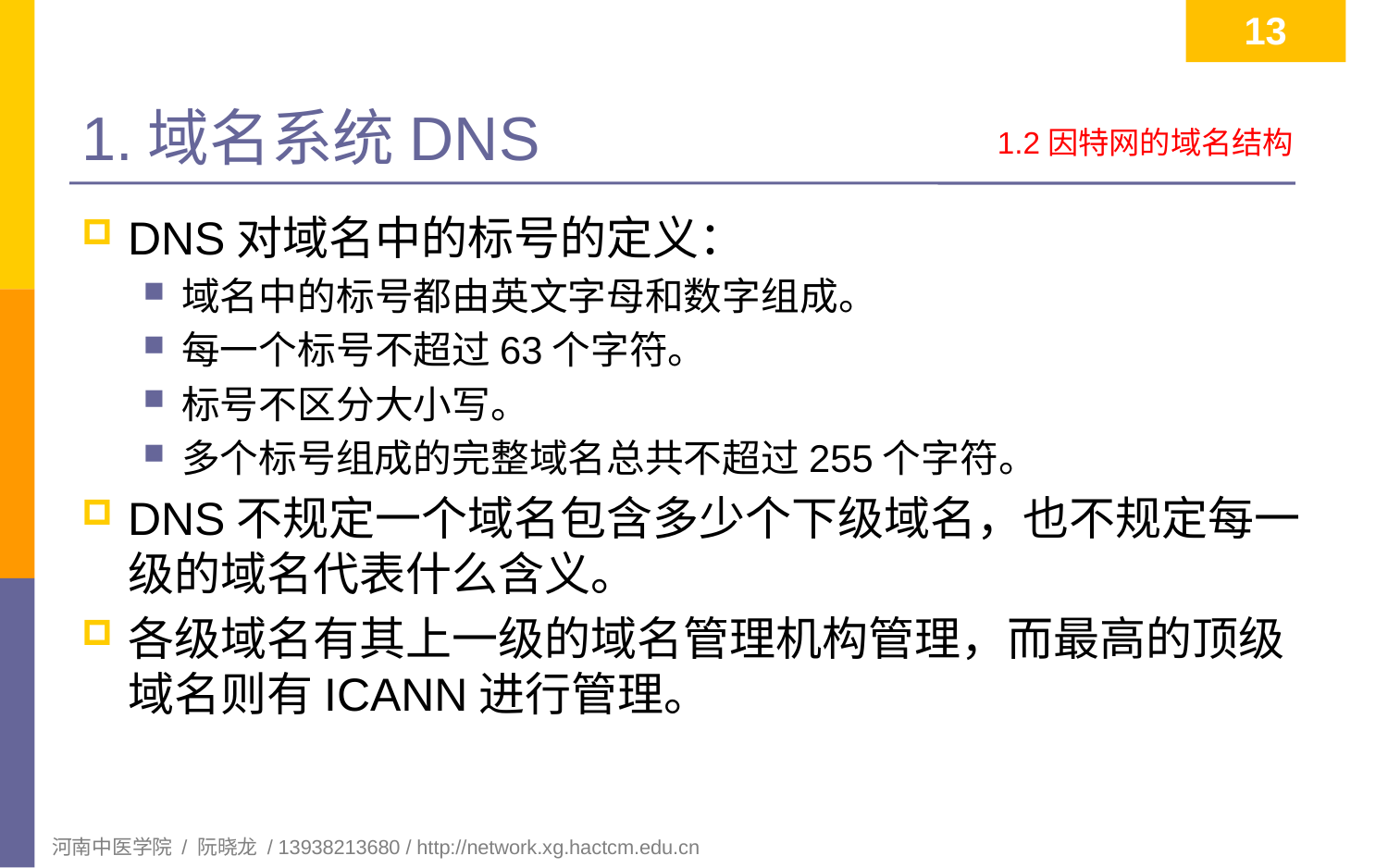

13
# 1.域名系统DNS
1.2因特网的域名结构
DNS对域名中的标号的定义：
域名中的标号都由英文字母和数字组成。
每一个标号不超过63个字符。
标号不区分大小写。
多个标号组成的完整域名总共不超过255个字符。
DNS不规定一个域名包含多少个下级域名，也不规定每一级的域名代表什么含义。
各级域名有其上一级的域名管理机构管理，而最高的顶级域名则有ICANN进行管理。